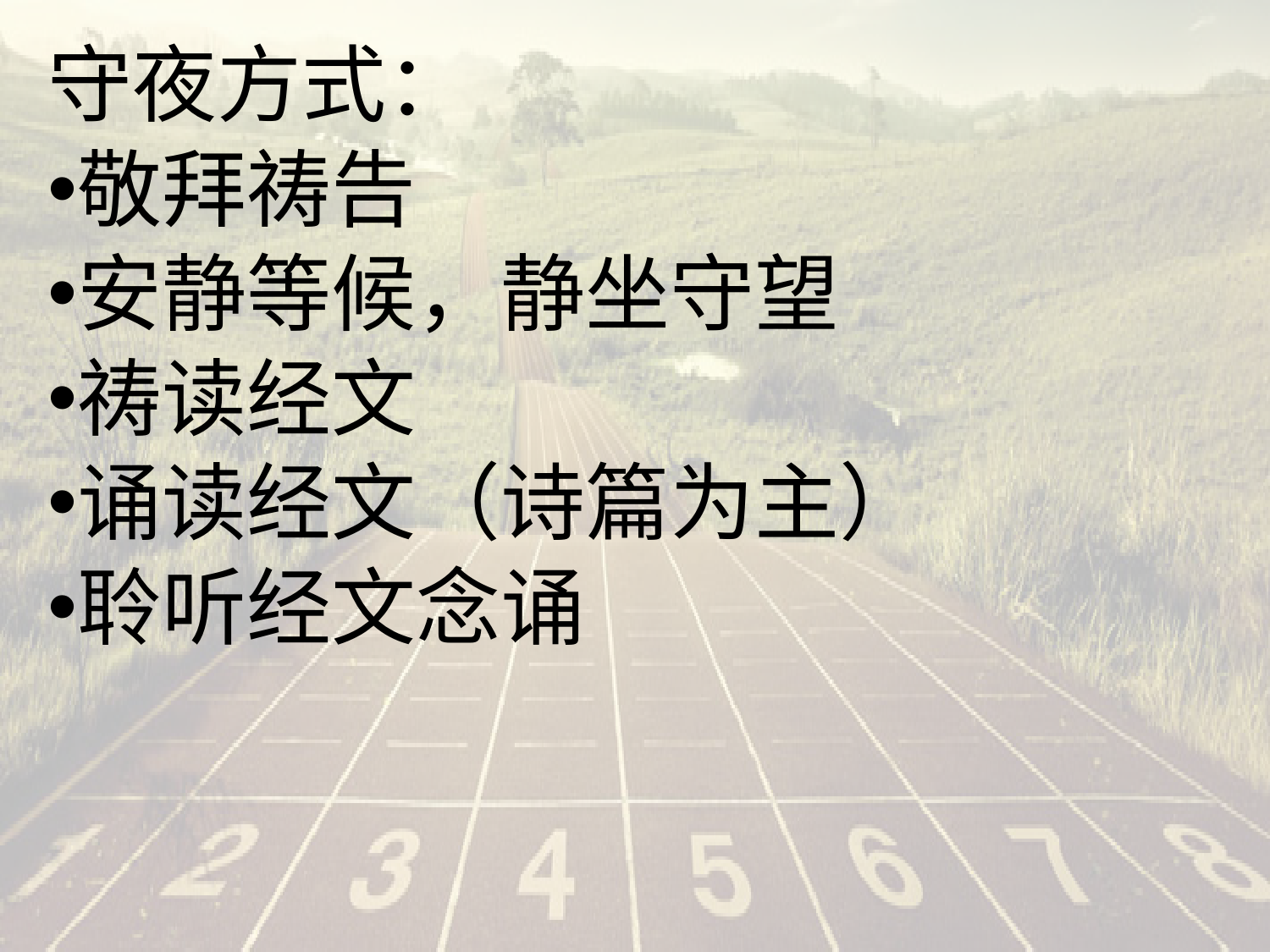

#
守夜方式：
敬拜祷告
安静等候，静坐守望
祷读经文
诵读经文（诗篇为主）
聆听经文念诵